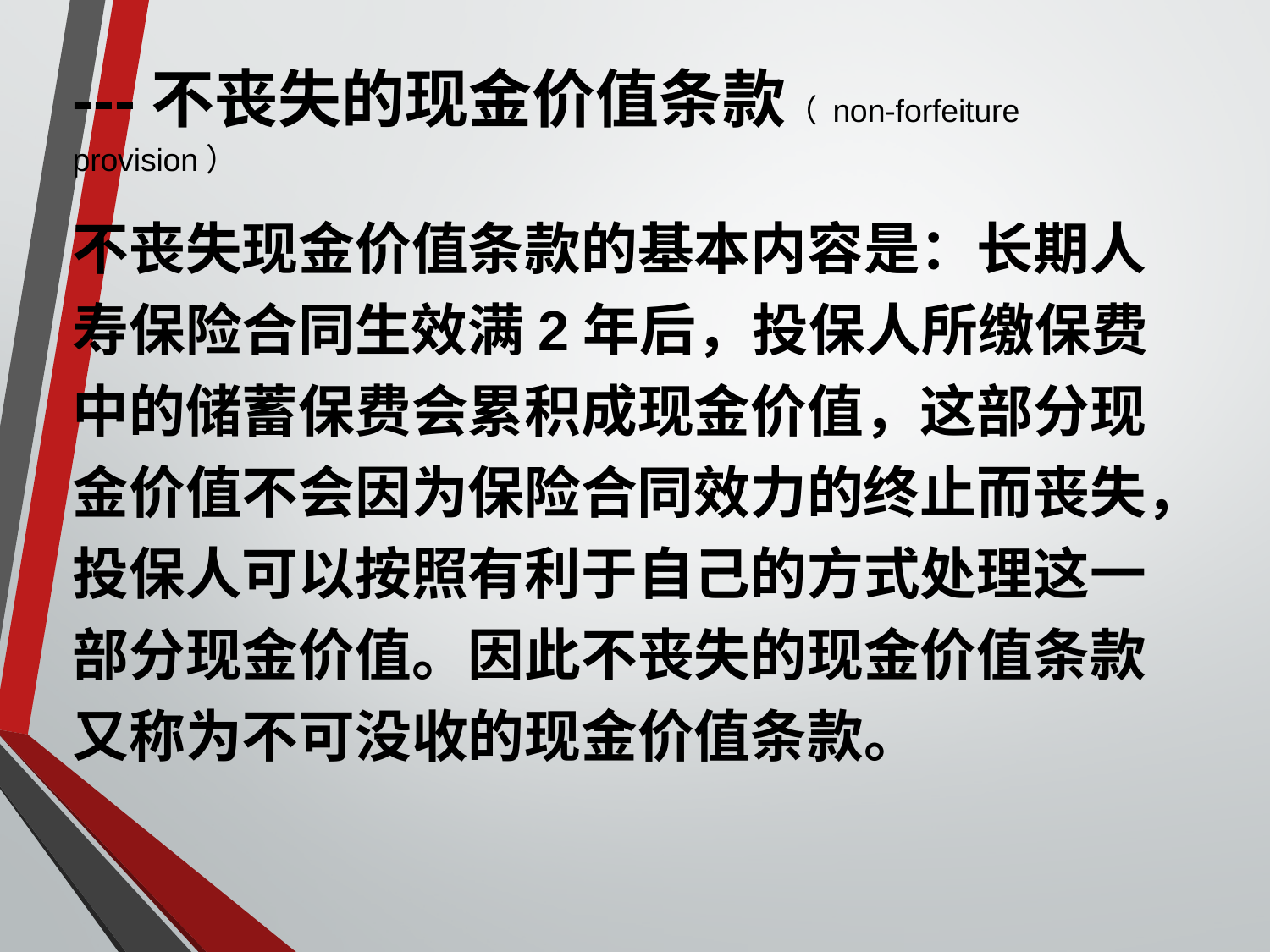

---不丧失的现金价值条款（ non-forfeiture provision）
不丧失现金价值条款的基本内容是：长期人寿保险合同生效满2年后，投保人所缴保费中的储蓄保费会累积成现金价值，这部分现金价值不会因为保险合同效力的终止而丧失，投保人可以按照有利于自己的方式处理这一部分现金价值。因此不丧失的现金价值条款又称为不可没收的现金价值条款。